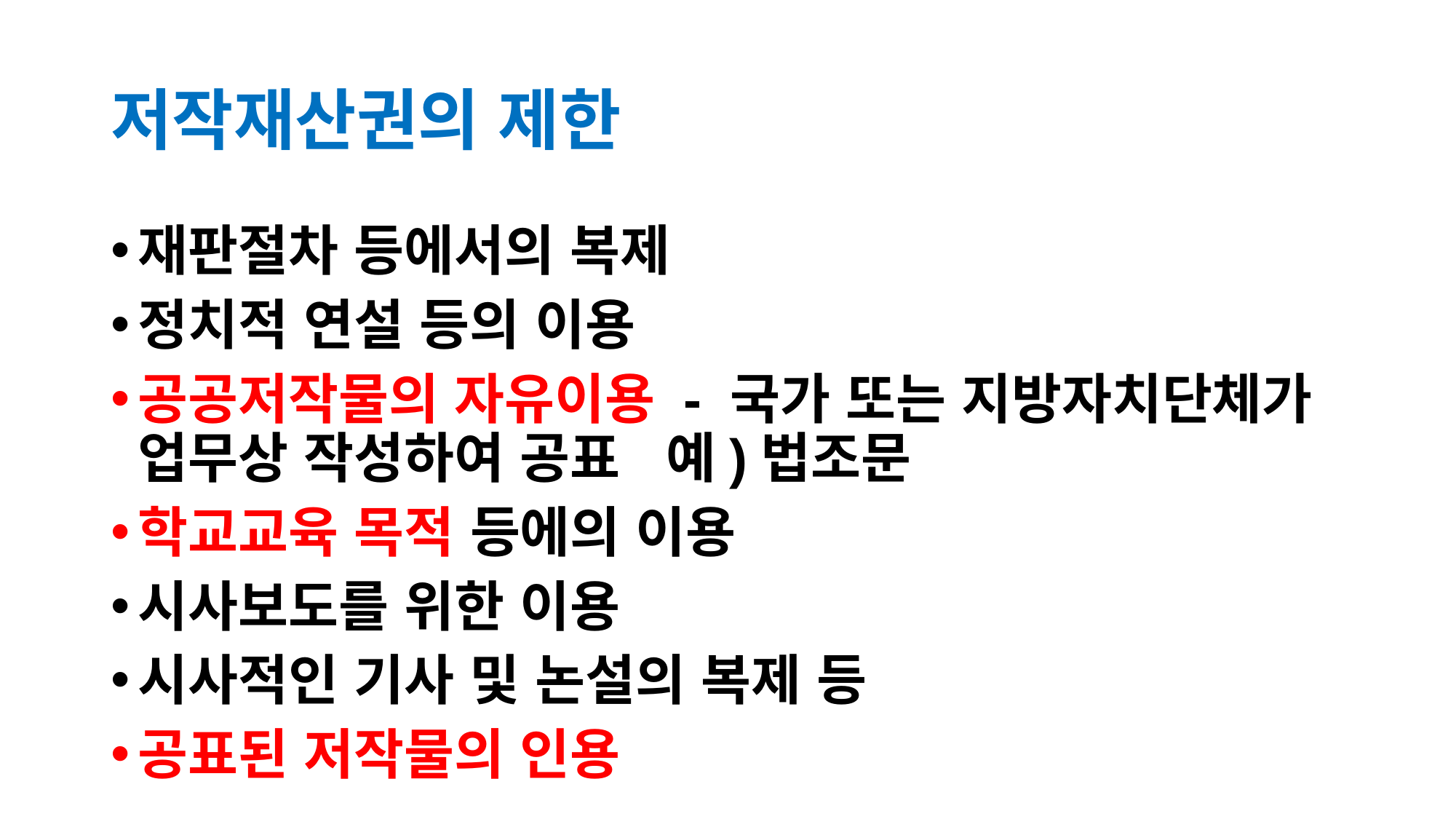

# 저작재산권의 제한
재판절차 등에서의 복제
정치적 연설 등의 이용
공공저작물의 자유이용 - 국가 또는 지방자치단체가 업무상 작성하여 공표   예)법조문
학교교육 목적 등에의 이용
시사보도를 위한 이용
시사적인 기사 및 논설의 복제 등
공표된 저작물의 인용